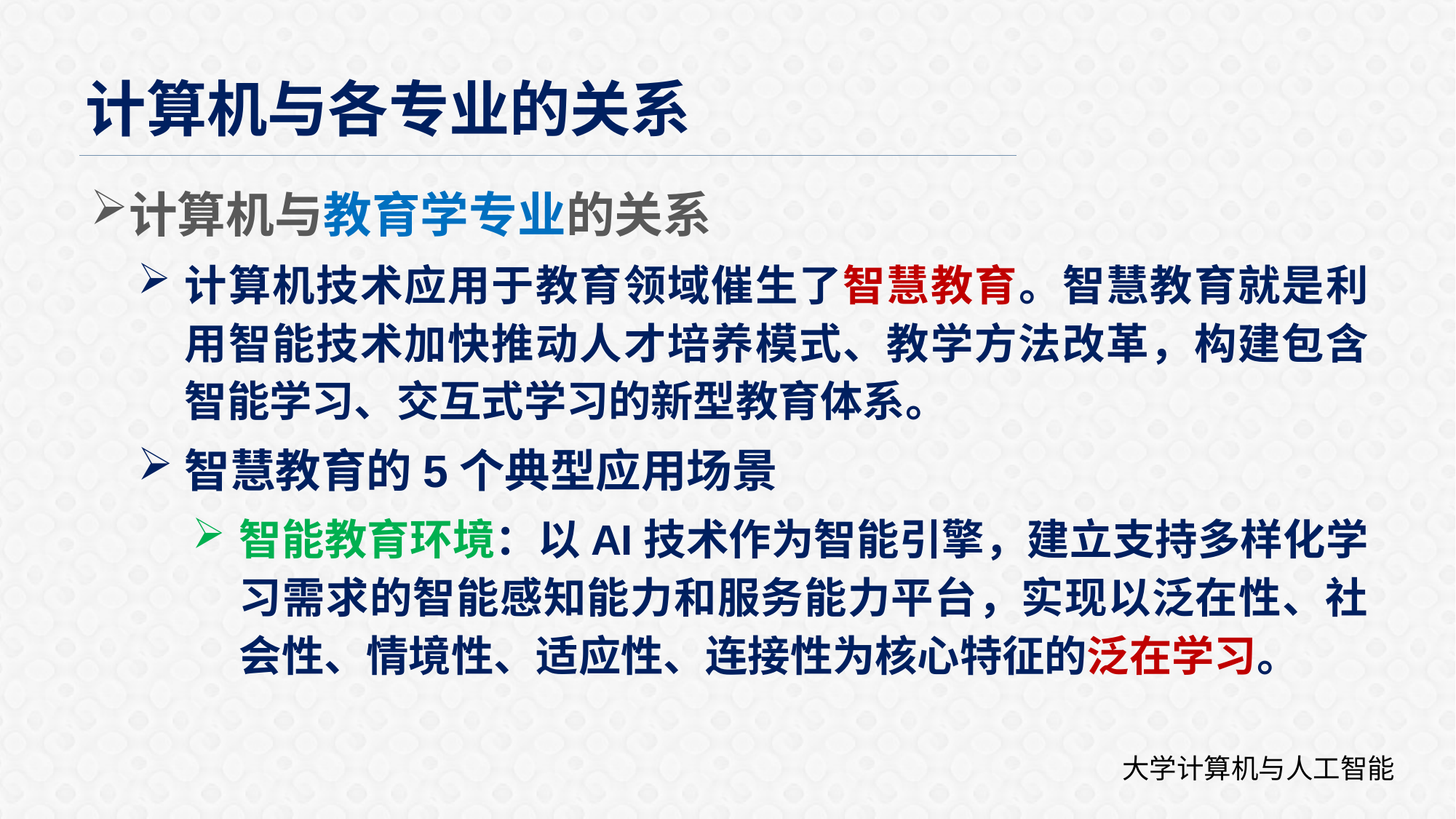

计算机与各专业的关系
计算机与教育学专业的关系
计算机技术应用于教育领域催生了智慧教育。智慧教育就是利用智能技术加快推动人才培养模式、教学方法改革，构建包含智能学习、交互式学习的新型教育体系。
智慧教育的5个典型应用场景
智能教育环境：以AI技术作为智能引擎，建立支持多样化学习需求的智能感知能力和服务能力平台，实现以泛在性、社会性、情境性、适应性、连接性为核心特征的泛在学习。